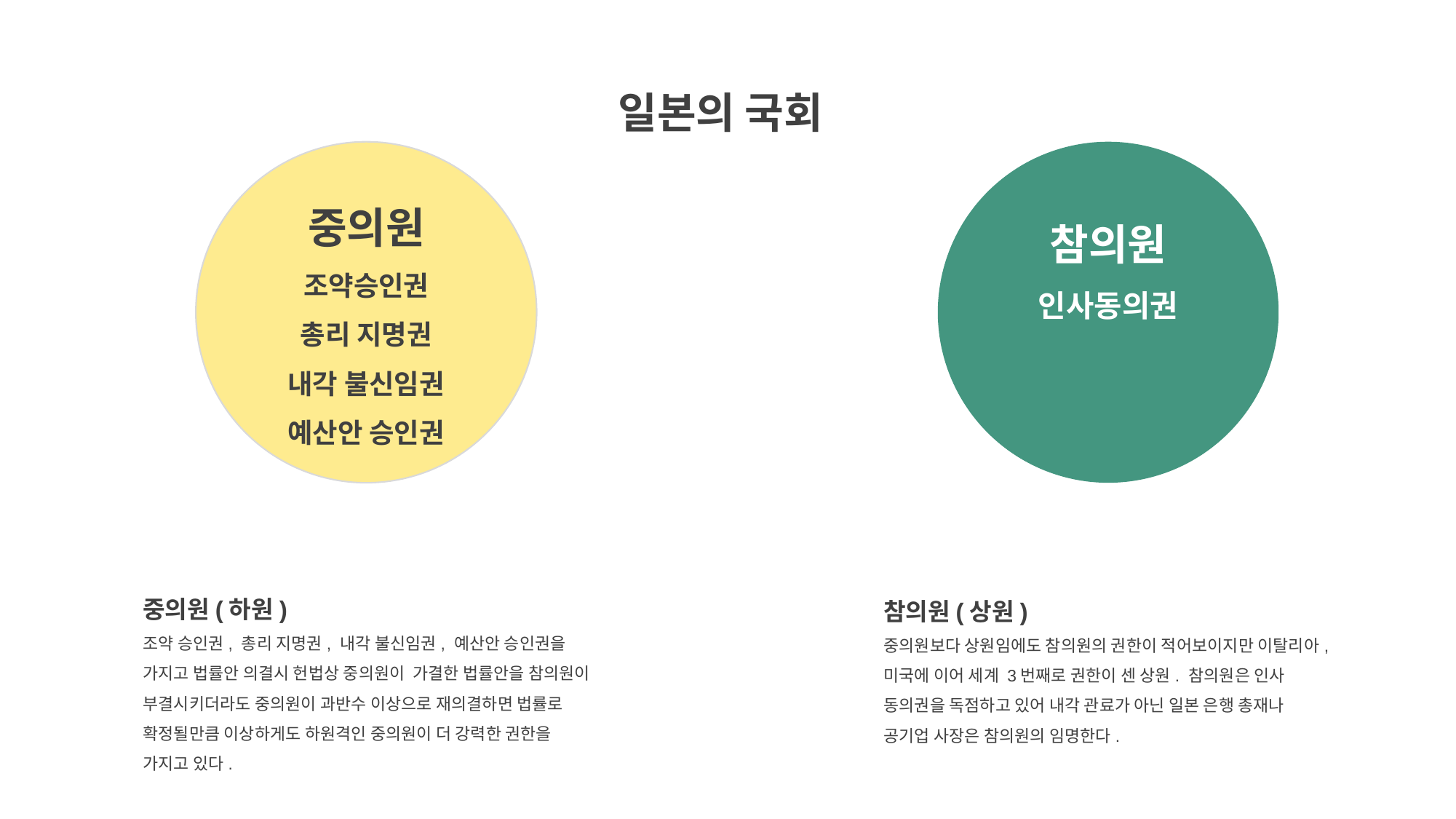

일본의 국회
중의원
조약승인권
총리 지명권
내각 불신임권
예산안 승인권
참의원
인사동의권

중의원(하원)
조약 승인권, 총리 지명권, 내각 불신임권, 예산안 승인권을 가지고 법률안 의결시 헌법상 중의원이  가결한 법률안을 참의원이 부결시키더라도 중의원이 과반수 이상으로 재의결하면 법률로 확정될만큼 이상하게도 하원격인 중의원이 더 강력한 권한을 가지고 있다.
참의원(상원)
중의원보다 상원임에도 참의원의 권한이 적어보이지만 이탈리아, 미국에 이어 세계 3번째로 권한이 센 상원. 참의원은 인사 동의권을 독점하고 있어 내각 관료가 아닌 일본 은행 총재나 공기업 사장은 참의원의 임명한다.